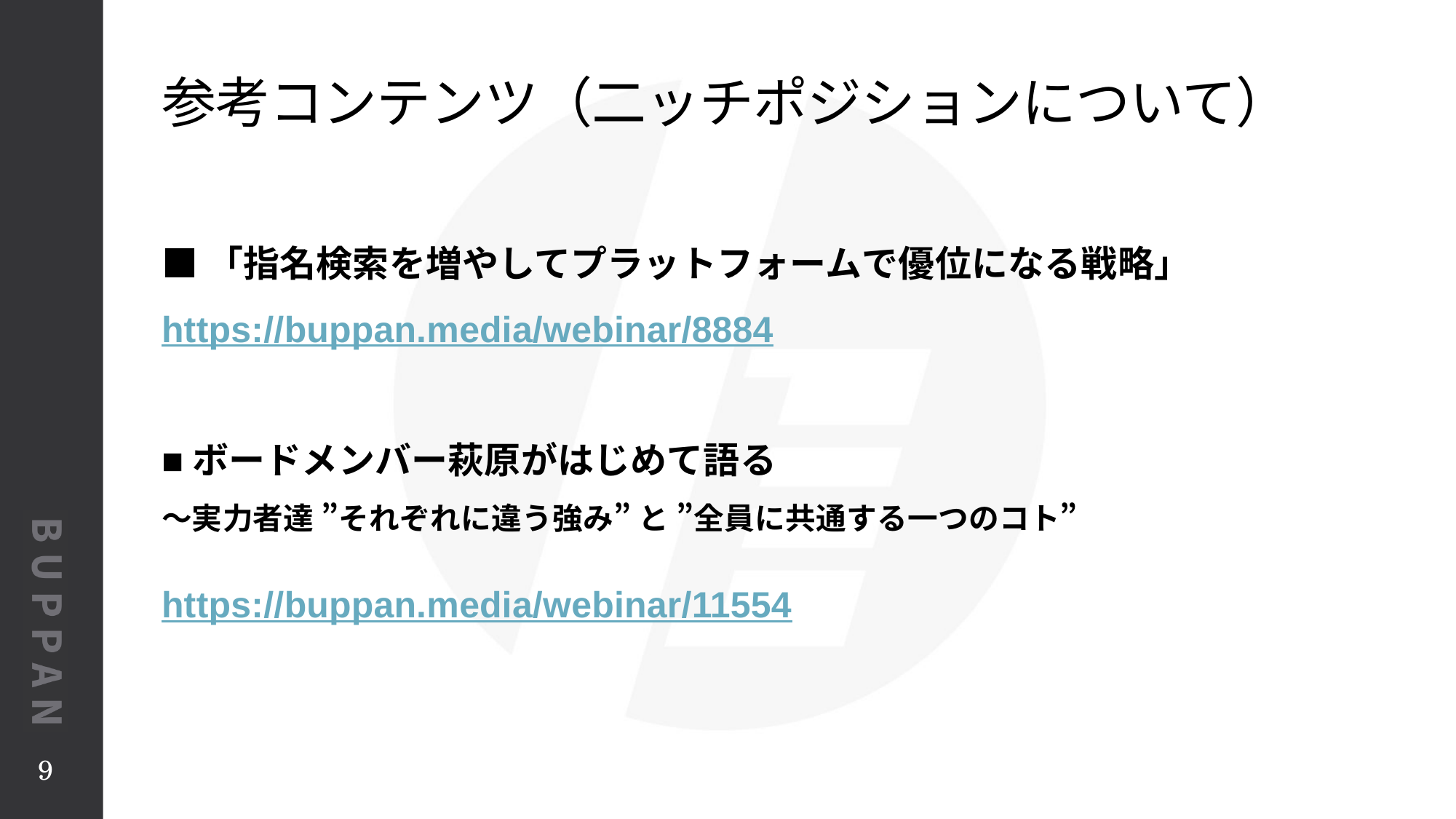

# 参考コンテンツ（二ッチポジションについて）
■「指名検索を増やしてプラットフォームで優位になる戦略」
https://buppan.media/webinar/8884
■ボードメンバー萩原がはじめて語る
〜実力者達 ”それぞれに違う強み” と ”全員に共通する一つのコト”
https://buppan.media/webinar/11554

9